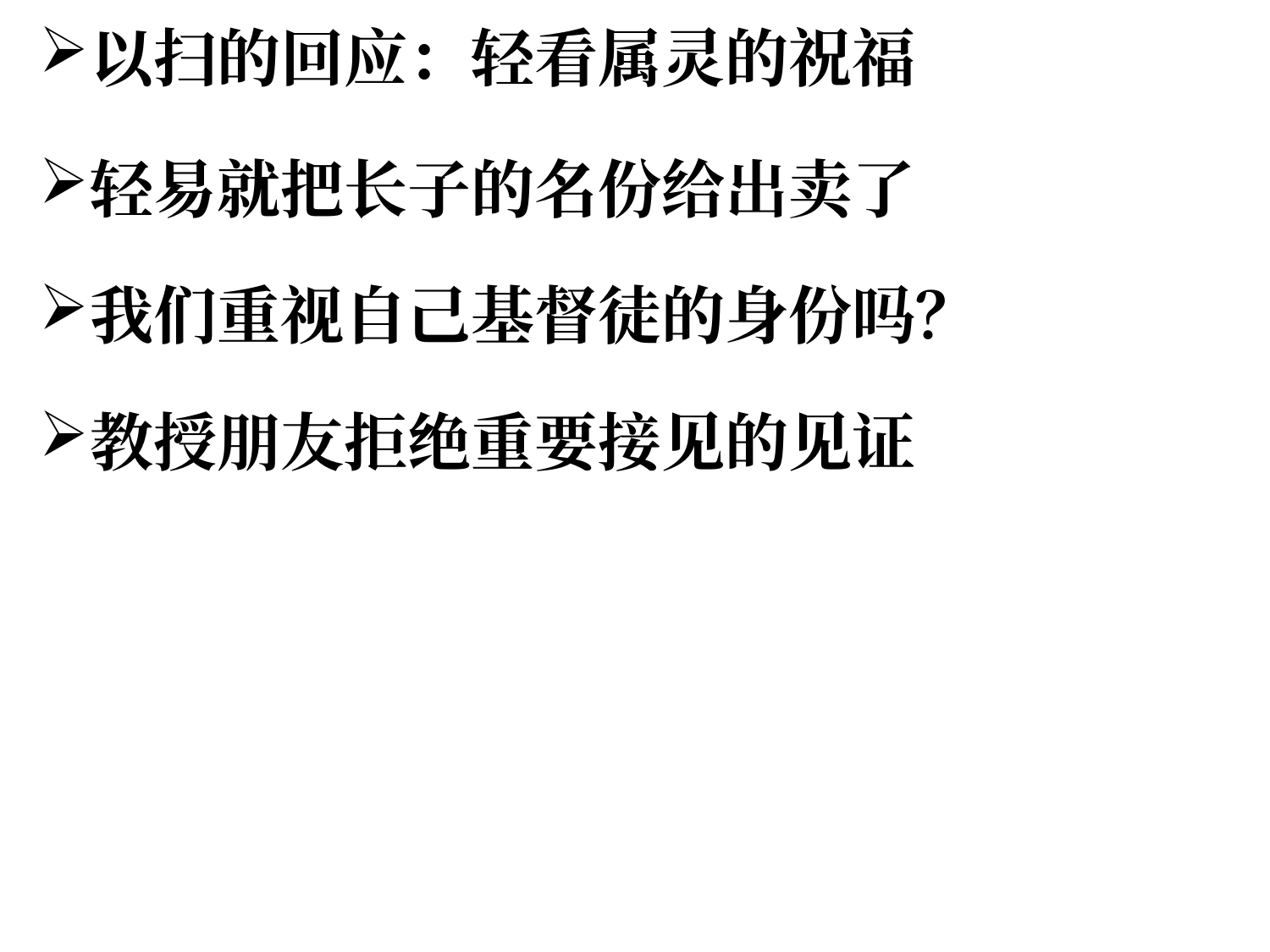

以扫的回应：轻看属灵的祝福

轻易就把长子的名份给出卖了

我们重视自己基督徒的身份吗？

教授朋友拒绝重要接见的见证